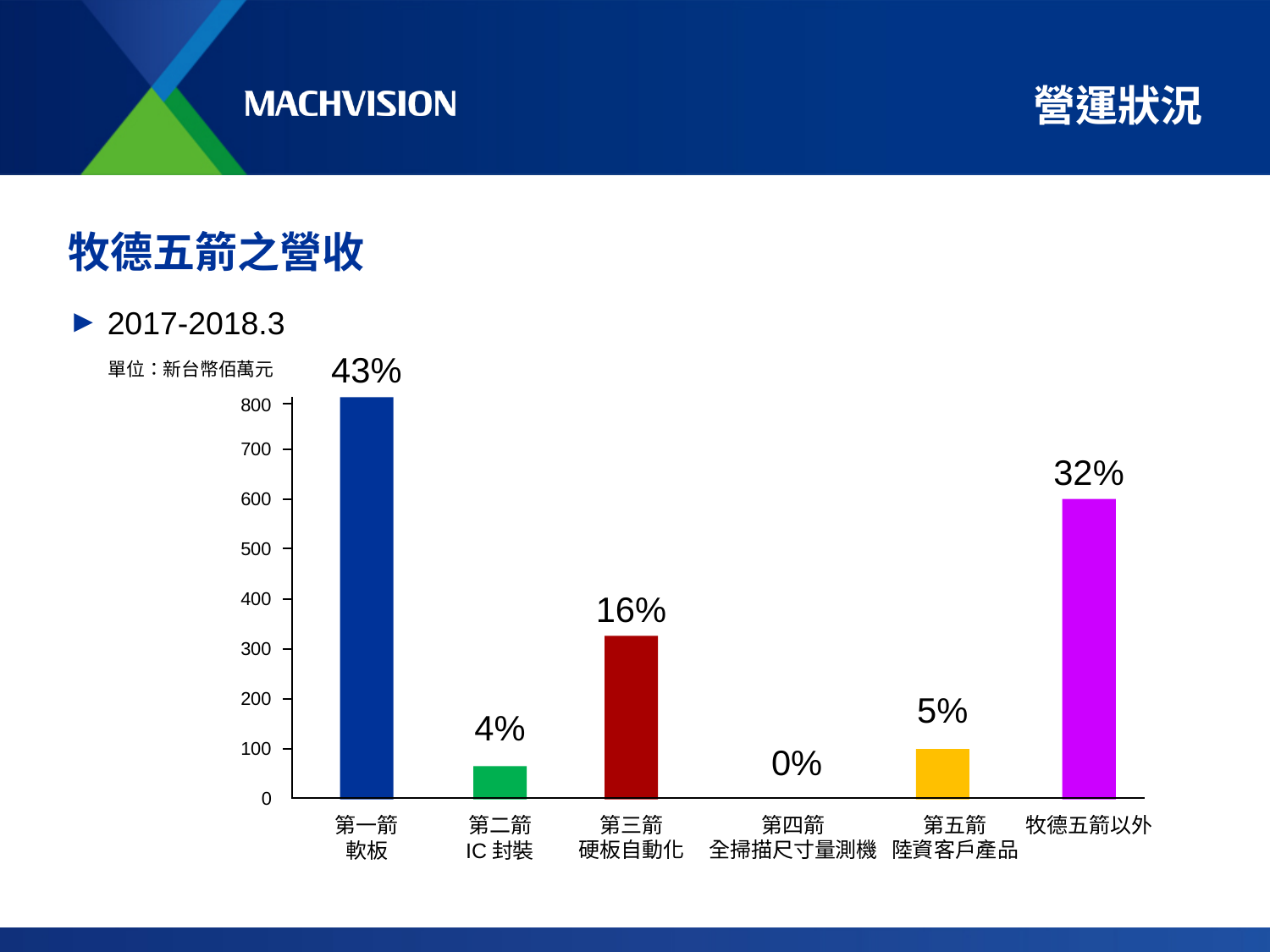

# 營運狀況
牧德五箭之營收

2017-2018.3
43%
單位：新台幣佰萬元
800
700
600

500
400
300
200
100
0

32%

16%

5%
4%
0%

第三箭
硬板自動化
第四箭
全掃描尺寸量測機
第五箭
陸資客戶產品
牧德五箭以外
第一箭
軟板
第二箭
IC封裝